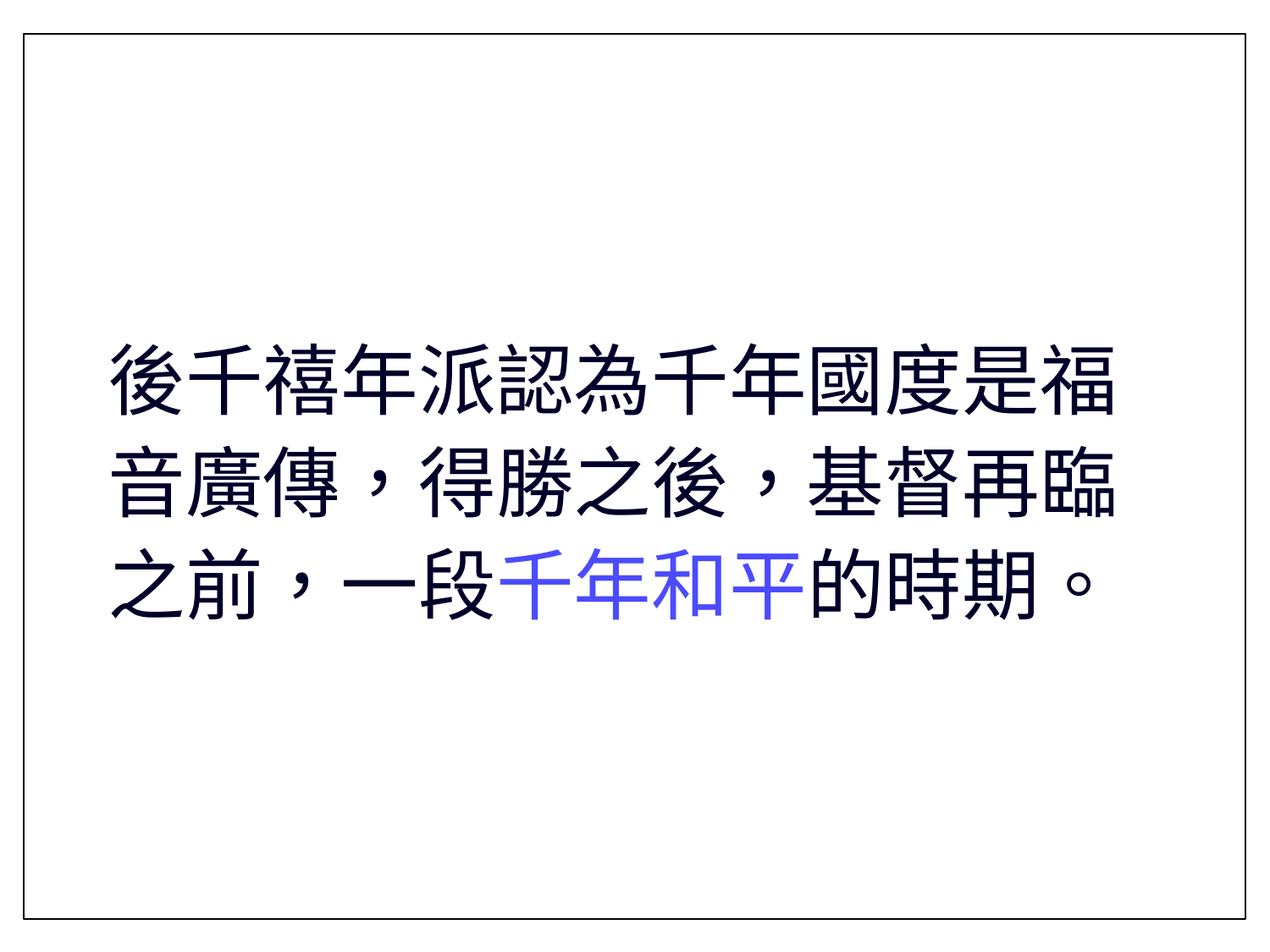

後千禧年派認為千年國度是福音廣傳，得勝之後，基督再臨之前，一段千年和平的時期。